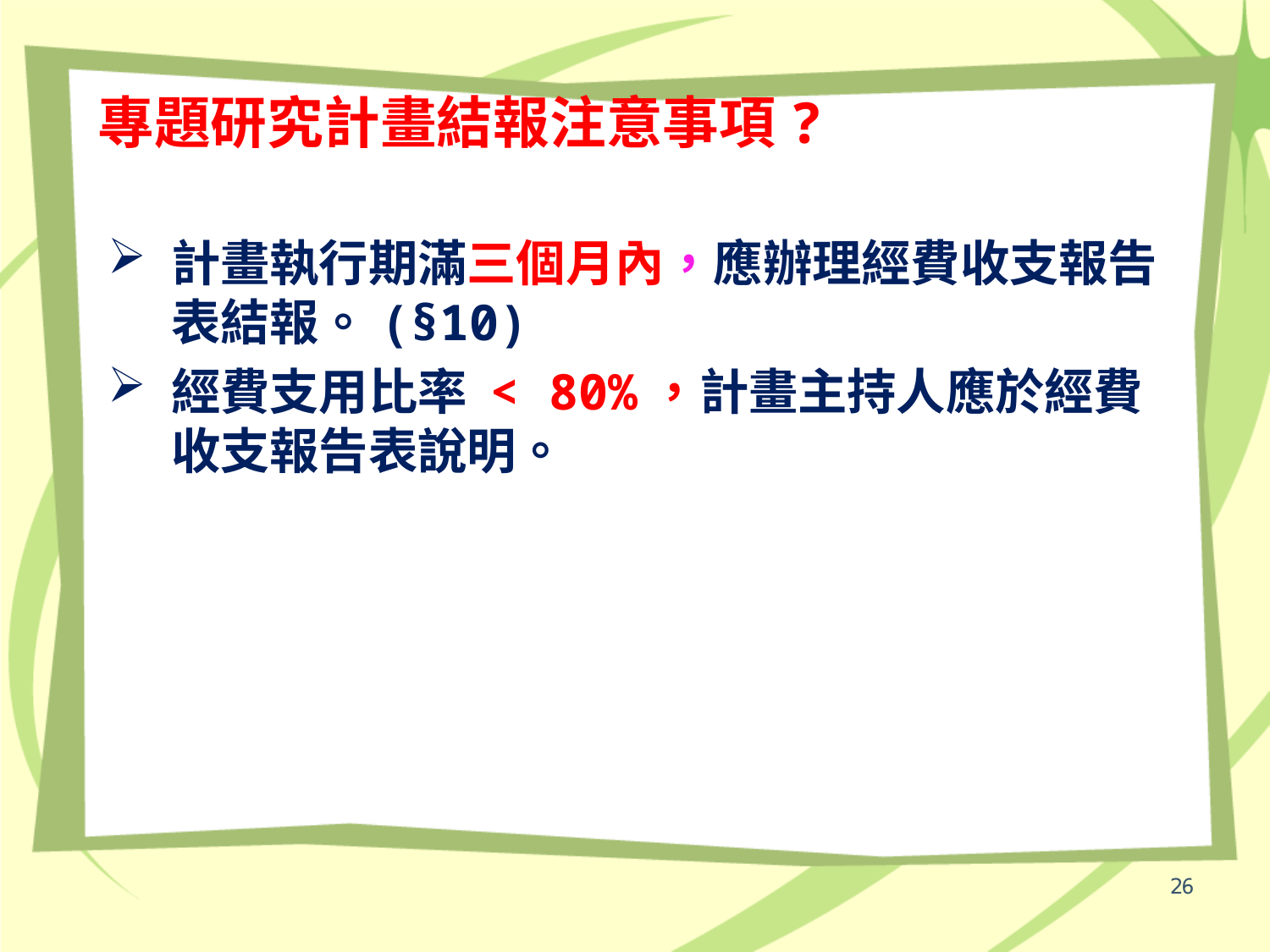

# 專題研究計畫結報注意事項?
計畫執行期滿三個月內，應辦理經費收支報告表結報。(§10)
經費支用比率 < 80%，計畫主持人應於經費收支報告表說明。

26